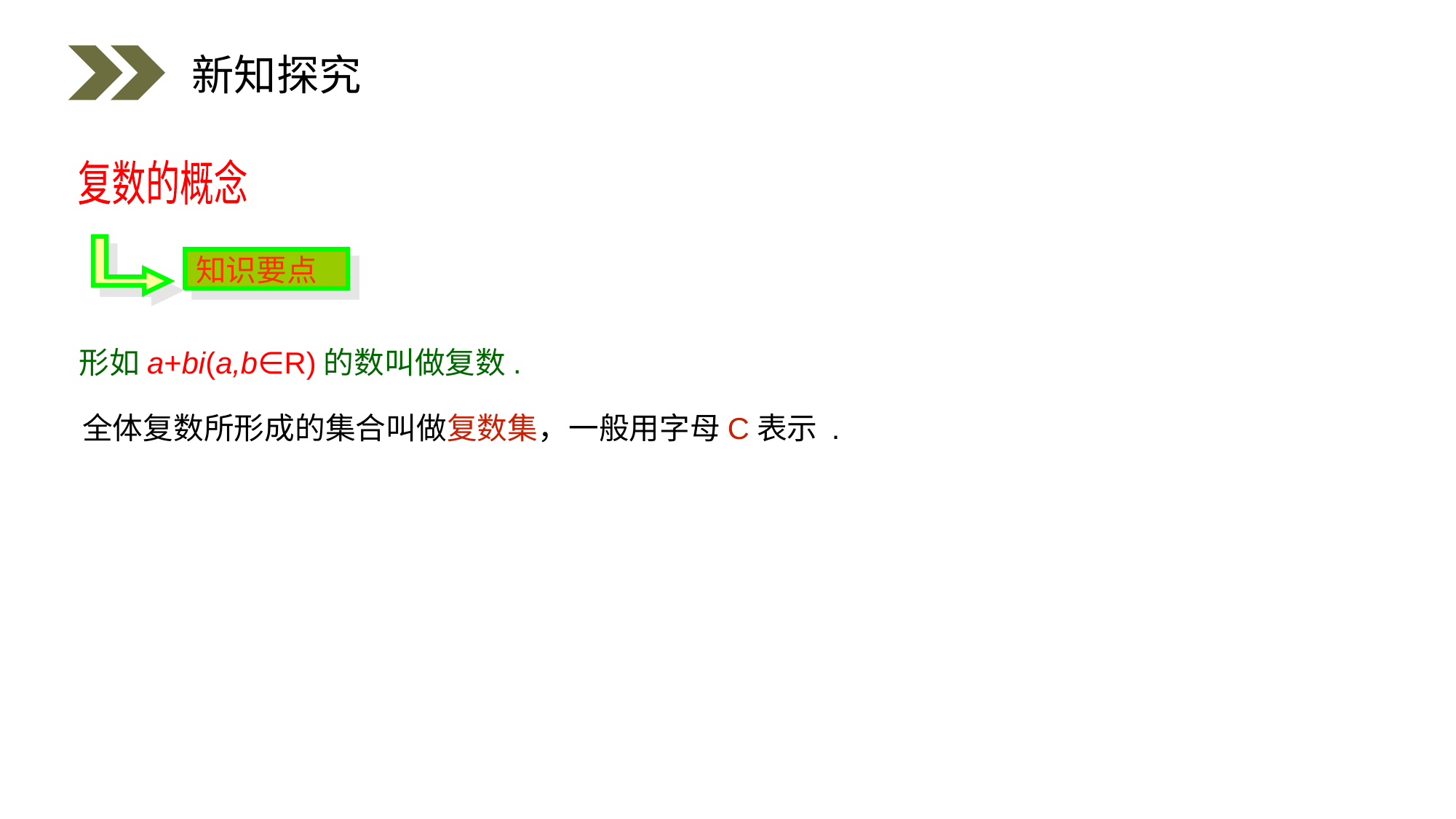

新知探究
复数的概念

知识要点
      形如a+bi(a,b∈R)的数叫做复数.
全体复数所形成的集合叫做复数集，一般用字母C表示 .